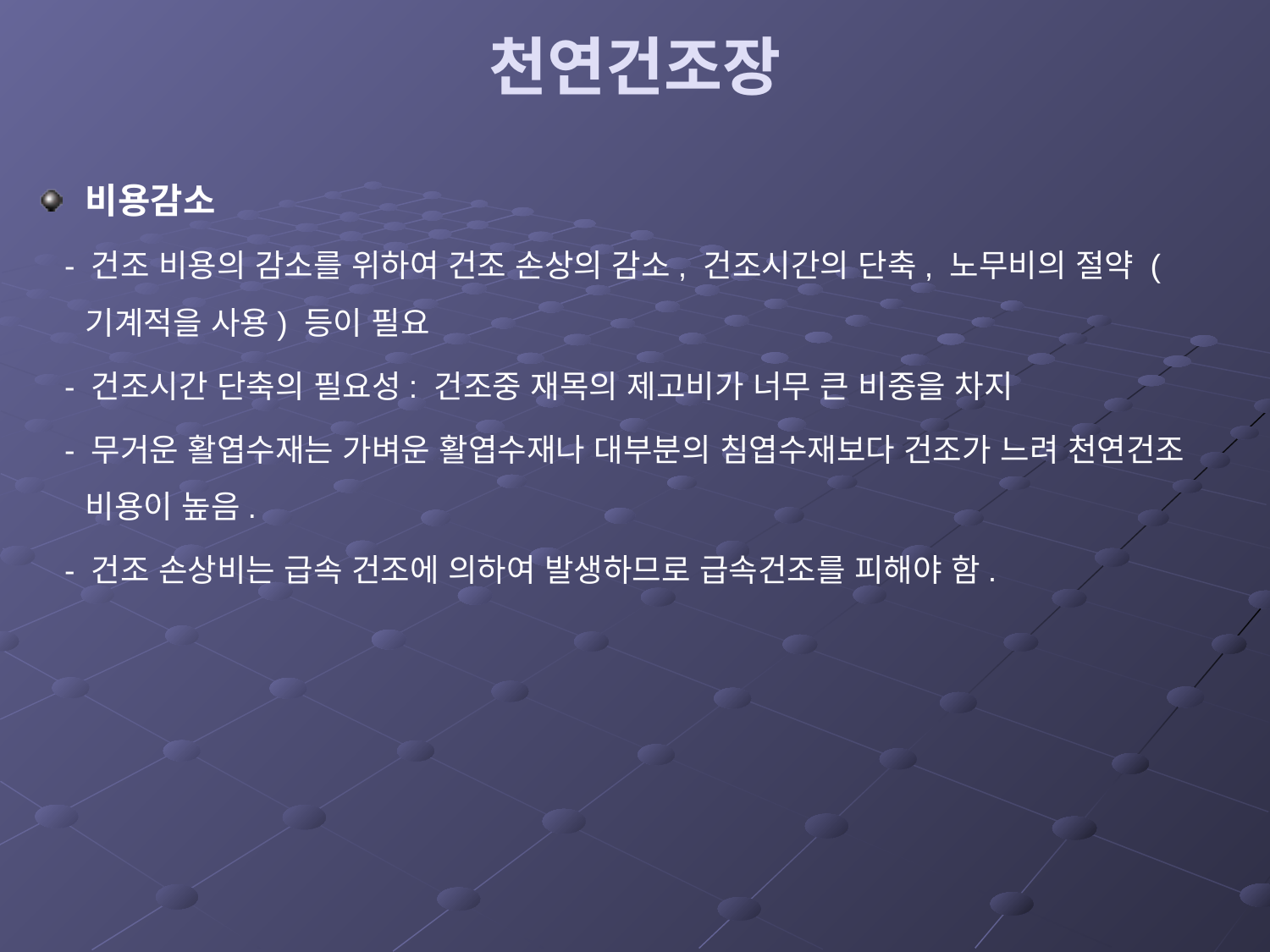

# 천연건조장
비용감소
   - 건조 비용의 감소를 위하여 건조 손상의 감소, 건조시간의 단축, 노무비의 절약 (기계적을 사용) 등이 필요
   - 건조시간 단축의 필요성: 건조중 재목의 제고비가 너무 큰 비중을 차지
   - 무거운 활엽수재는 가벼운 활엽수재나 대부분의 침엽수재보다 건조가 느려 천연건조 비용이 높음.
   - 건조 손상비는 급속 건조에 의하여 발생하므로 급속건조를 피해야 함.